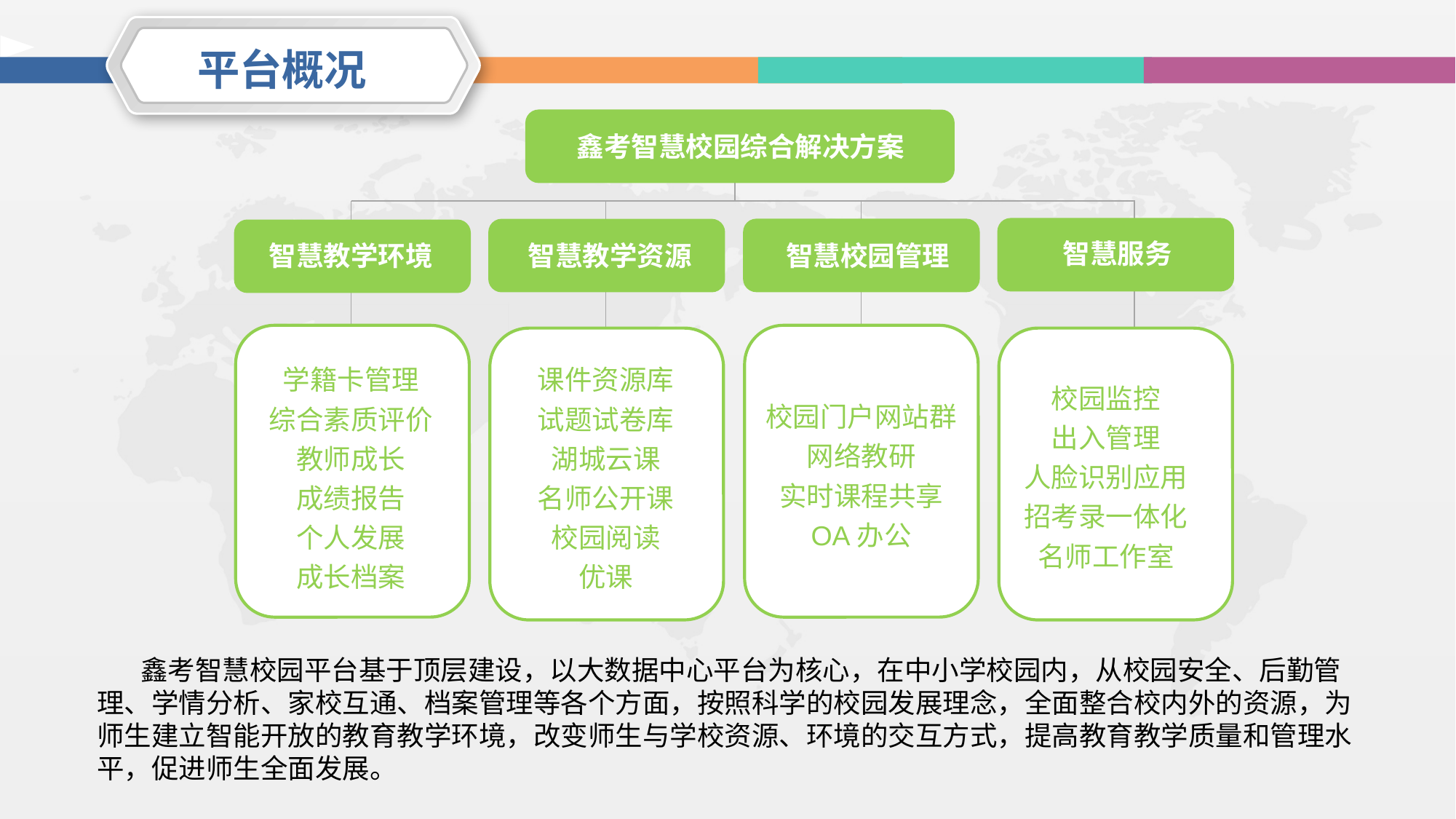

平台概况

鑫考智慧校园综合解决方案

智慧服务
智慧教学资源
智慧校园管理
智慧教学环境

学籍卡管理
综合素质评价
教师成长
成绩报告
个人发展
成长档案
课件资源库
试题试卷库
湖城云课
名师公开课
校园阅读
优课
校园监控
出入管理
人脸识别应用
招考录一体化
名师工作室

校园门户网站群
网络教研
实时课程共享
OA办公
      鑫考智慧校园平台基于顶层建设，以大数据中心平台为核心，在中小学校园内，从校园安全、后勤管理、学情分析、家校互通、档案管理等各个方面，按照科学的校园发展理念，全面整合校内外的资源，为师生建立智能开放的教育教学环境，改变师生与学校资源、环境的交互方式，提高教育教学质量和管理水平，促进师生全面发展。